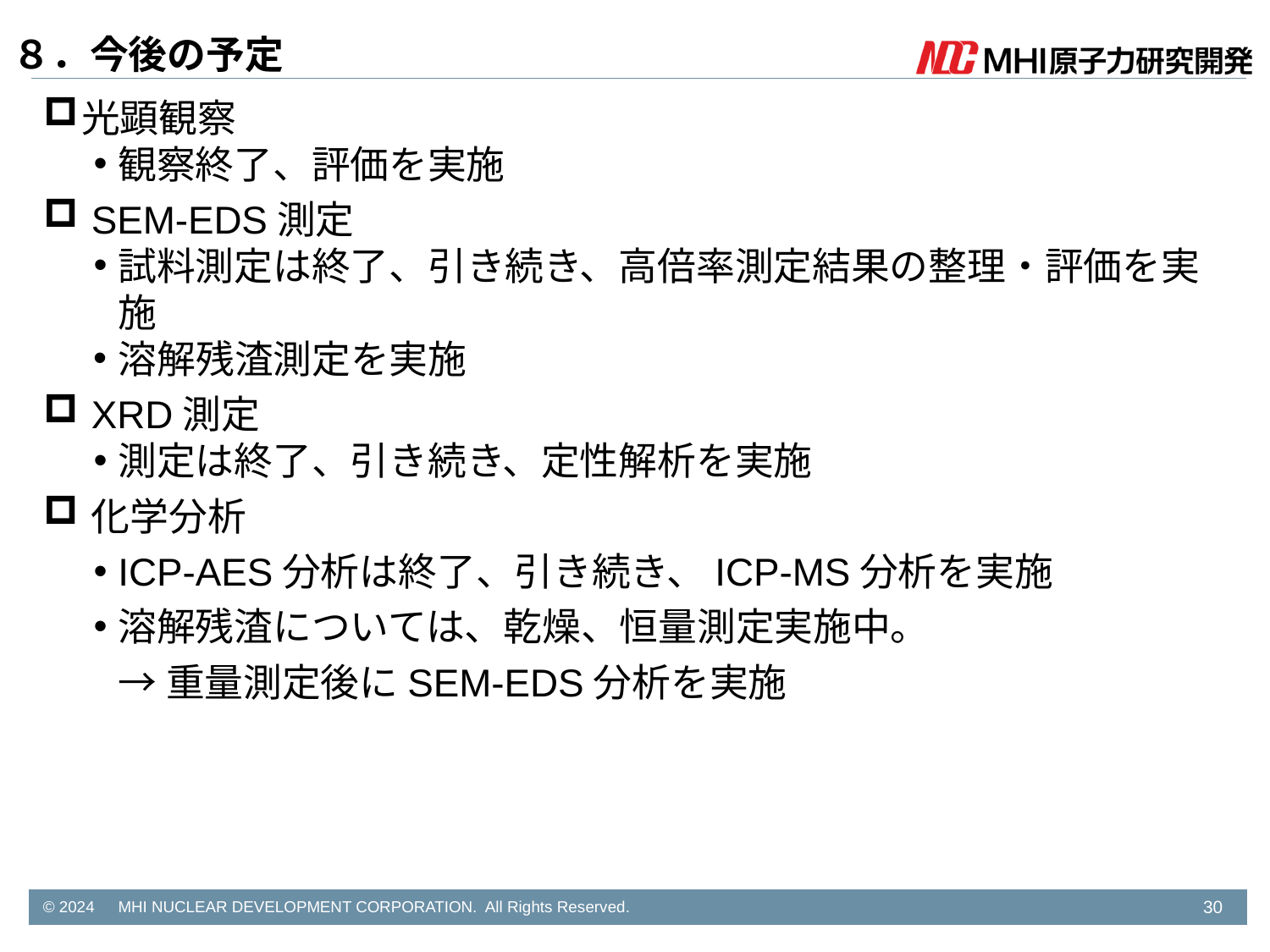

# ８．今後の予定
光顕観察
観察終了、評価を実施
SEM-EDS測定
試料測定は終了、引き続き、高倍率測定結果の整理・評価を実施
溶解残渣測定を実施
XRD測定
測定は終了、引き続き、定性解析を実施
化学分析
ICP-AES分析は終了、引き続き、ICP-MS分析を実施
溶解残渣については、乾燥、恒量測定実施中。
→重量測定後にSEM-EDS分析を実施